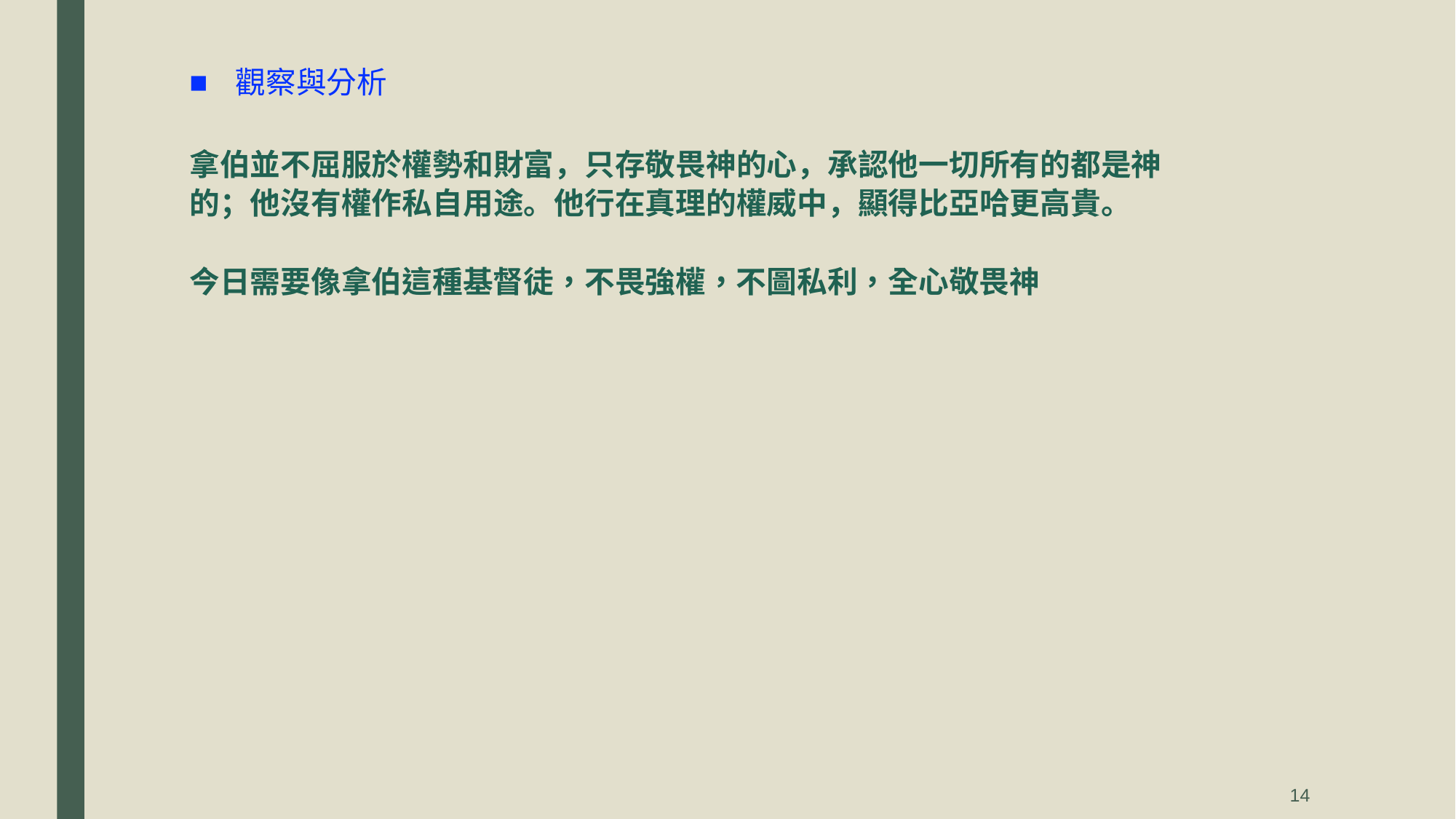

觀察與分析

拿伯並不屈服於權勢和財富，只存敬畏神的心，承認他一切所有的都是神的；他沒有權作私自用途。他行在真理的權威中，顯得比亞哈更高貴。

今日需要像拿伯這種基督徒，不畏強權，不圖私利，全心敬畏神
14